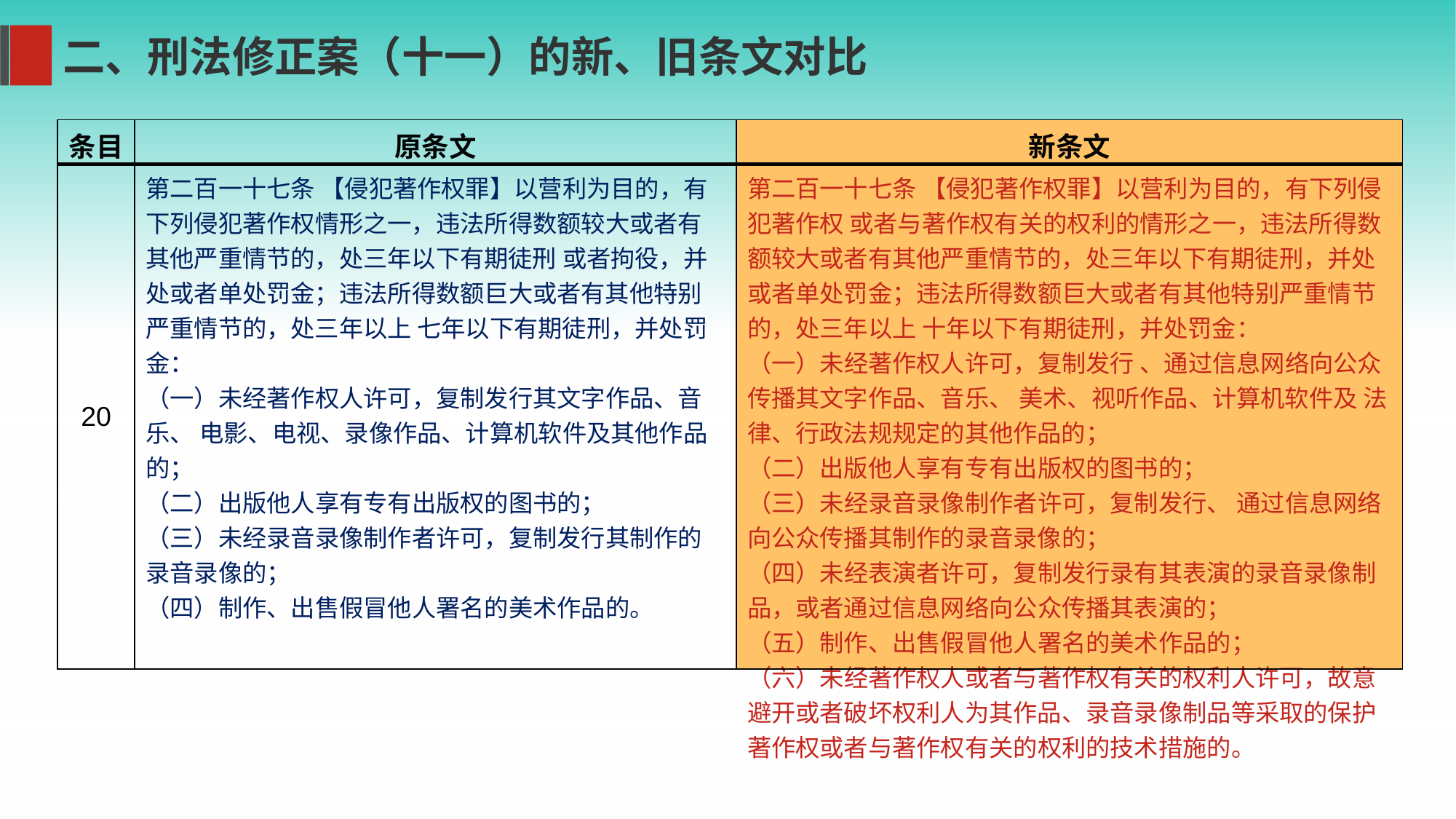

二、刑法修正案（十一）的新、旧条文对比

| 条目 | 原条文 | 新条文 |
| --- | --- | --- |
| 20 | 第二百一十七条 【侵犯著作权罪】以营利为目的，有下列侵犯著作权情形之一，违法所得数额较大或者有其他严重情节的，处三年以下有期徒刑 或者拘役，并处或者单处罚金；违法所得数额巨大或者有其他特别严重情节的，处三年以上 七年以下有期徒刑，并处罚金： （一）未经著作权人许可，复制发行其文字作品、音乐、 电影、电视、录像作品、计算机软件及其他作品的； （二）出版他人享有专有出版权的图书的； （三）未经录音录像制作者许可，复制发行其制作的录音录像的； （四）制作、出售假冒他人署名的美术作品的。 | 第二百一十七条 【侵犯著作权罪】以营利为目的，有下列侵犯著作权 或者与著作权有关的权利的情形之一，违法所得数额较大或者有其他严重情节的，处三年以下有期徒刑，并处或者单处罚金；违法所得数额巨大或者有其他特别严重情节的，处三年以上 十年以下有期徒刑，并处罚金： （一）未经著作权人许可，复制发行 、通过信息网络向公众传播其文字作品、音乐、 美术、视听作品、计算机软件及 法律、行政法规规定的其他作品的； （二）出版他人享有专有出版权的图书的； （三）未经录音录像制作者许可，复制发行、 通过信息网络向公众传播其制作的录音录像的； （四）未经表演者许可，复制发行录有其表演的录音录像制品，或者通过信息网络向公众传播其表演的； （五）制作、出售假冒他人署名的美术作品的； （六）未经著作权人或者与著作权有关的权利人许可，故意避开或者破坏权利人为其作品、录音录像制品等采取的保护著作权或者与著作权有关的权利的技术措施的。 |